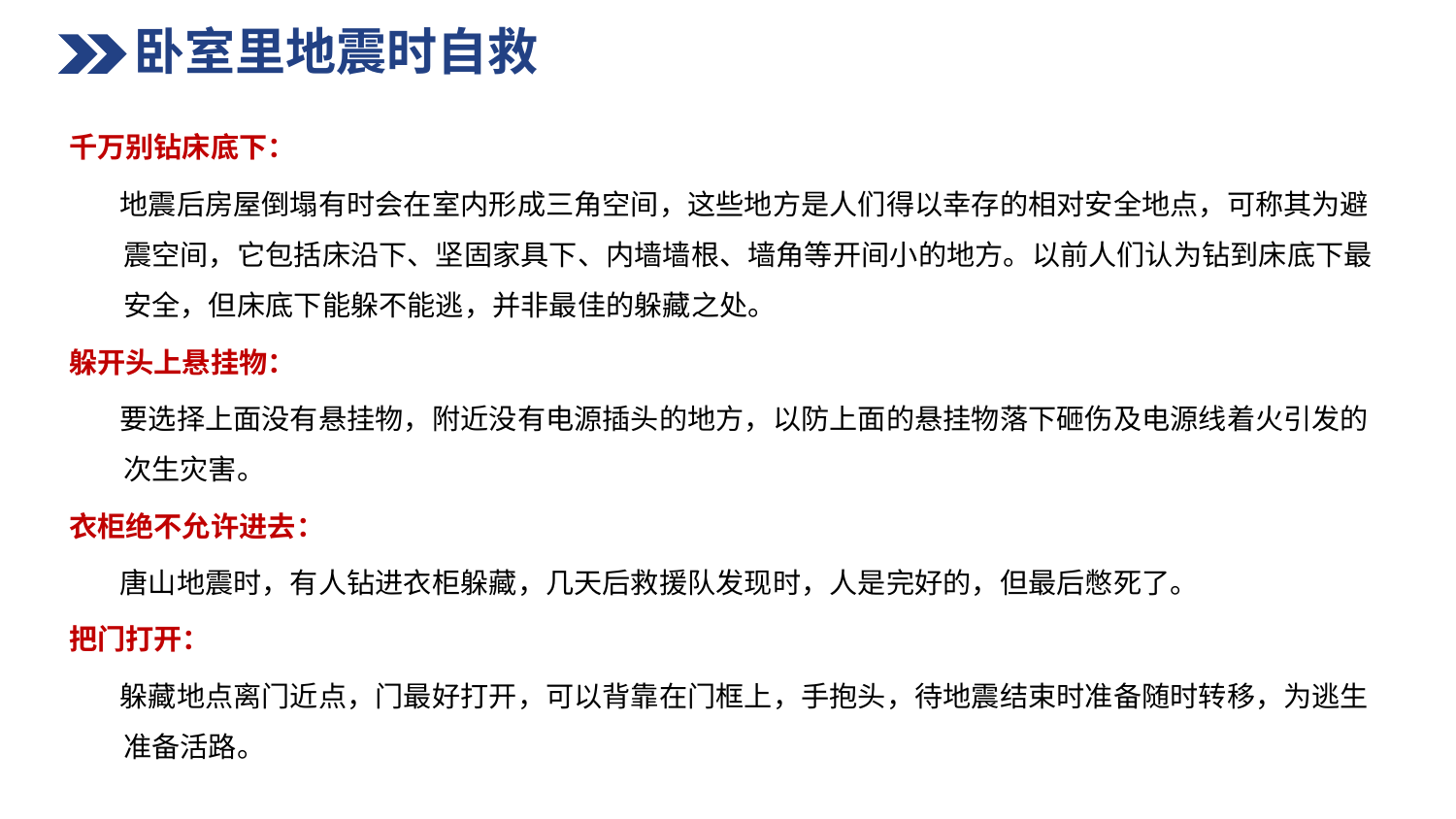

卧室里地震时自救

千万别钻床底下：
       地震后房屋倒塌有时会在室内形成三角空间，这些地方是人们得以幸存的相对安全地点，可称其为避震空间，它包括床沿下、坚固家具下、内墙墙根、墙角等开间小的地方。以前人们认为钻到床底下最安全，但床底下能躲不能逃，并非最佳的躲藏之处。
躲开头上悬挂物：
       要选择上面没有悬挂物，附近没有电源插头的地方，以防上面的悬挂物落下砸伤及电源线着火引发的次生灾害。
衣柜绝不允许进去：
       唐山地震时，有人钻进衣柜躲藏，几天后救援队发现时，人是完好的，但最后憋死了。
把门打开：
       躲藏地点离门近点，门最好打开，可以背靠在门框上，手抱头，待地震结束时准备随时转移，为逃生准备活路。